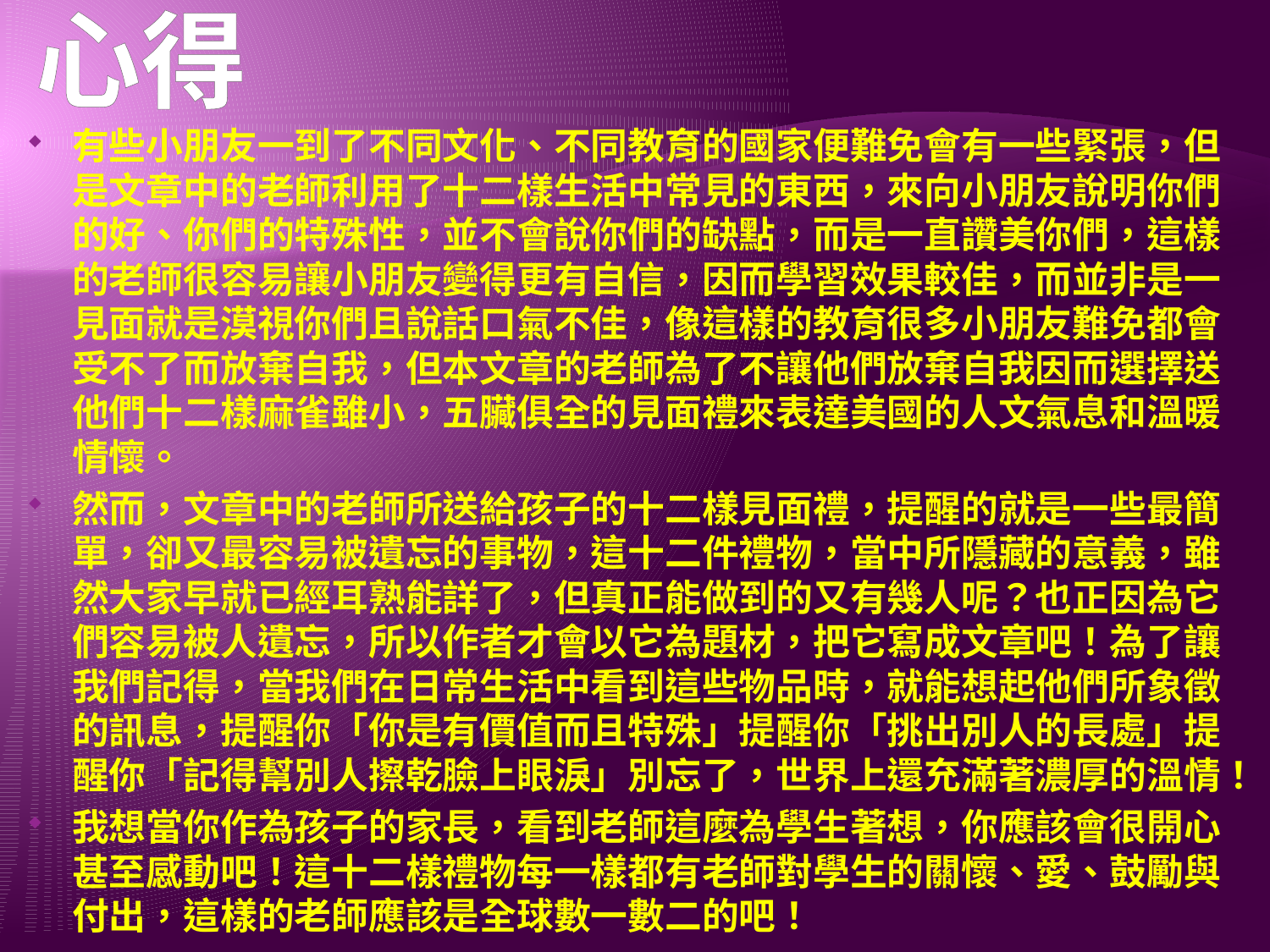

# 心得
有些小朋友一到了不同文化、不同教育的國家便難免會有一些緊張，但是文章中的老師利用了十二樣生活中常見的東西，來向小朋友說明你們的好、你們的特殊性，並不會說你們的缺點，而是一直讚美你們，這樣的老師很容易讓小朋友變得更有自信，因而學習效果較佳，而並非是一見面就是漠視你們且說話口氣不佳，像這樣的教育很多小朋友難免都會受不了而放棄自我，但本文章的老師為了不讓他們放棄自我因而選擇送他們十二樣麻雀雖小，五臟俱全的見面禮來表達美國的人文氣息和溫暖情懷。
然而，文章中的老師所送給孩子的十二樣見面禮，提醒的就是一些最簡單，卻又最容易被遺忘的事物，這十二件禮物，當中所隱藏的意義，雖然大家早就已經耳熟能詳了，但真正能做到的又有幾人呢？也正因為它們容易被人遺忘，所以作者才會以它為題材，把它寫成文章吧！為了讓我們記得，當我們在日常生活中看到這些物品時，就能想起他們所象徵的訊息，提醒你「你是有價值而且特殊」提醒你「挑出別人的長處」提醒你「記得幫別人擦乾臉上眼淚」別忘了，世界上還充滿著濃厚的溫情！
我想當你作為孩子的家長，看到老師這麼為學生著想，你應該會很開心甚至感動吧！這十二樣禮物每一樣都有老師對學生的關懷、愛、鼓勵與付出，這樣的老師應該是全球數一數二的吧！